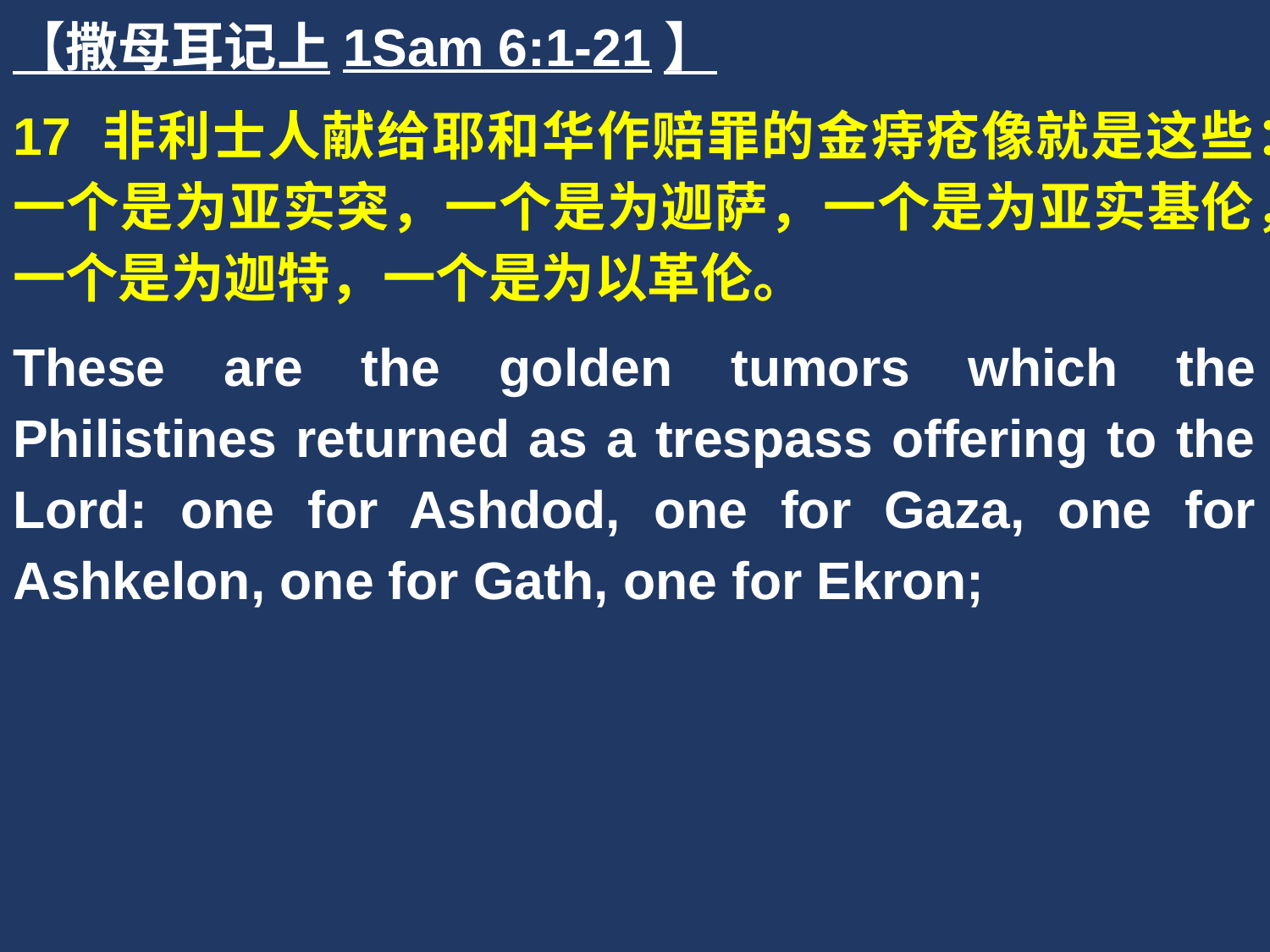

【撒母耳记上1Sam 6:1-21】
17 非利士人献给耶和华作赔罪的金痔疮像就是这些：一个是为亚实突，一个是为迦萨，一个是为亚实基伦，一个是为迦特，一个是为以革伦。
These are the golden tumors which the Philistines returned as a trespass offering to the Lord: one for Ashdod, one for Gaza, one for Ashkelon, one for Gath, one for Ekron;